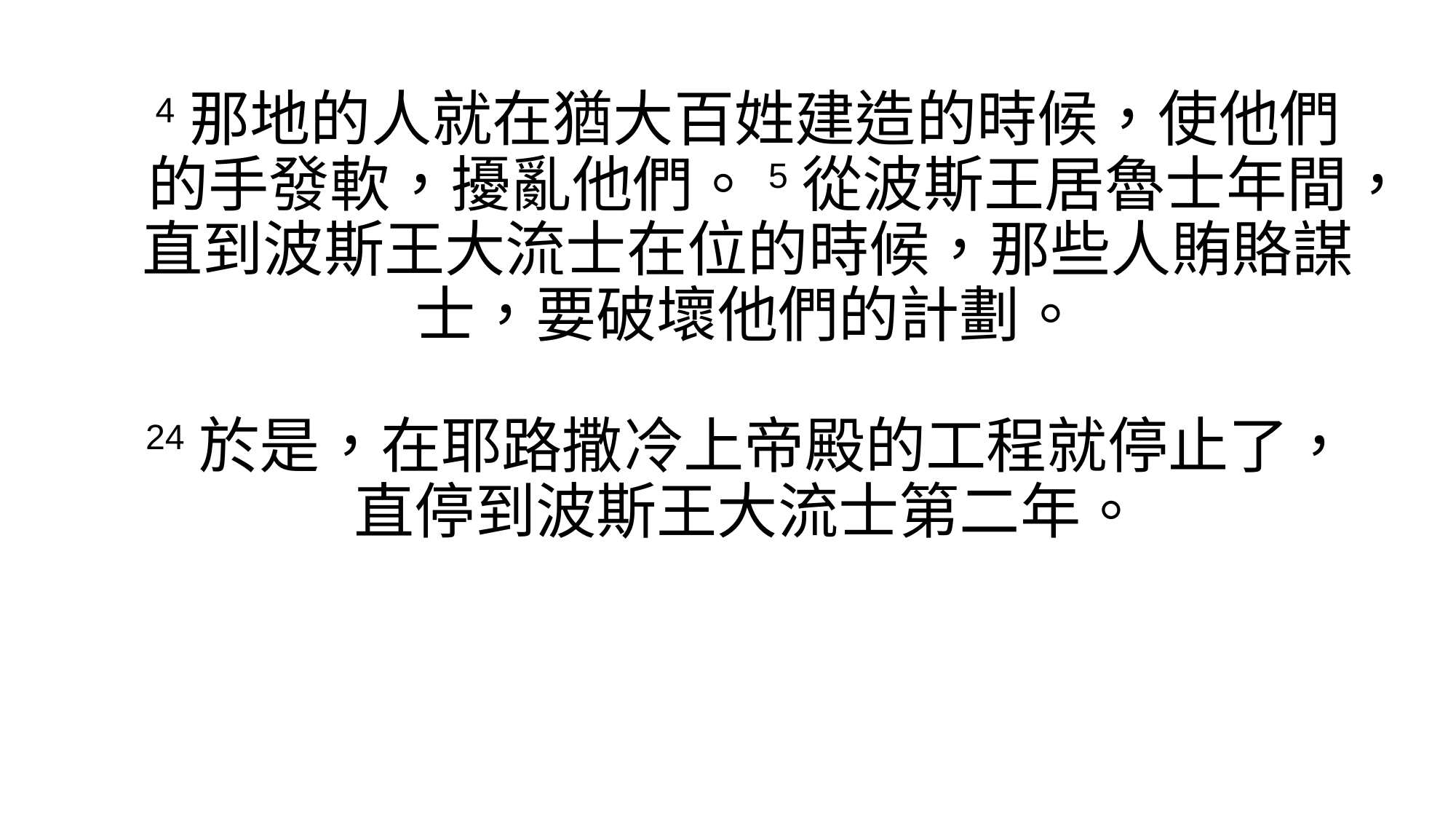

# 4那地的人就在猶大百姓建造的時候，使他們的手發軟，擾亂他們。5從波斯王居魯士年間，直到波斯王大流士在位的時候，那些人賄賂謀士，要破壞他們的計劃。 24於是，在耶路撒冷上帝殿的工程就停止了，直停到波斯王大流士第二年。